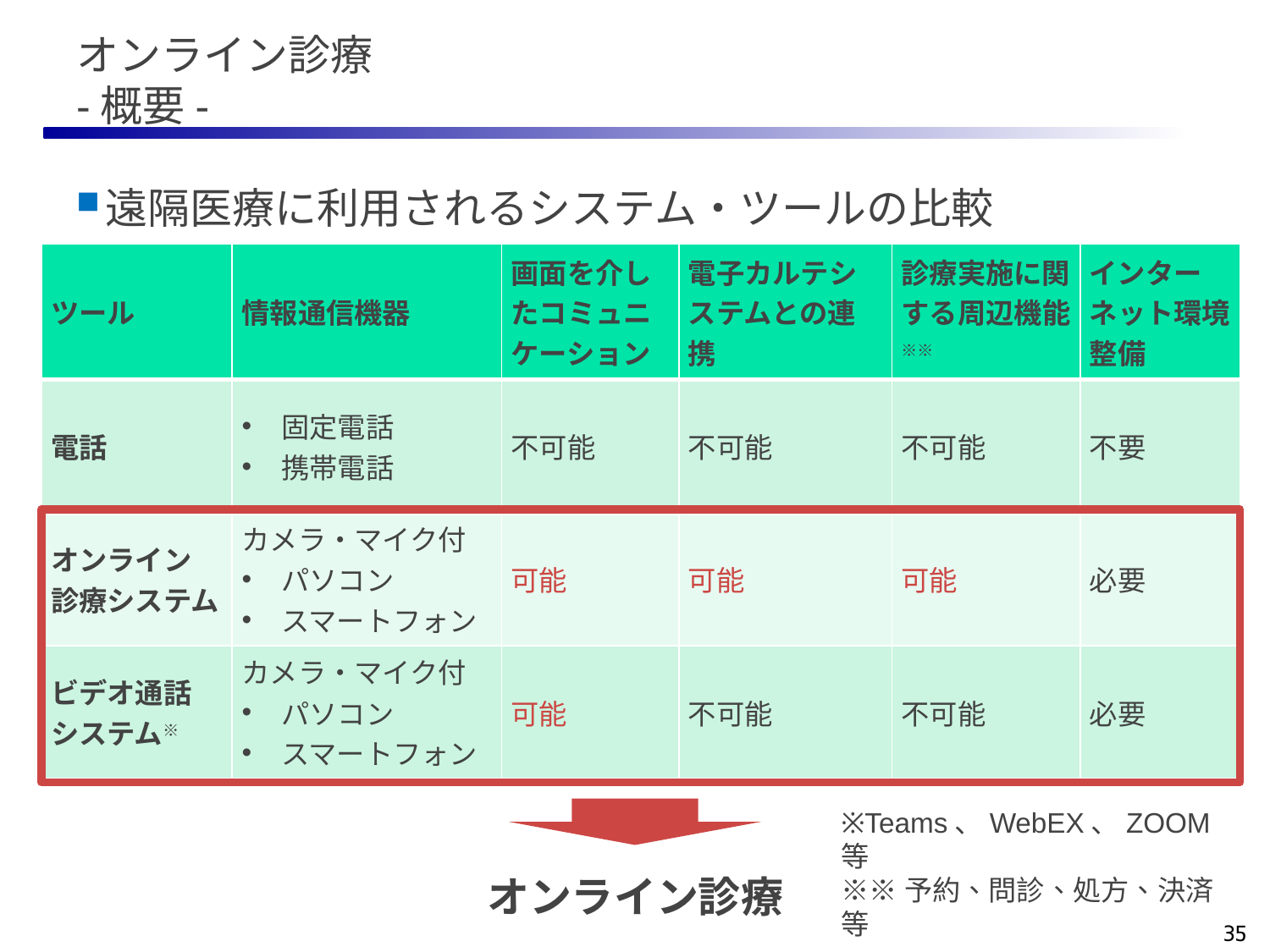

# オンライン診療 -概要-
遠隔医療に利用されるシステム・ツールの比較
| ツール | 情報通信機器 | 画面を介したコミュニケーション | 電子カルテシステムとの連携 | 診療実施に関する周辺機能※※ | インターネット環境整備 |
| --- | --- | --- | --- | --- | --- |
| 電話 | 固定電話 携帯電話 | 不可能 | 不可能 | 不可能 | 不要 |
| オンライン 診療システム | カメラ・マイク付 パソコン スマートフォン | 可能 | 可能 | 可能 | 必要 |
| ビデオ通話 システム※ | カメラ・マイク付 パソコン スマートフォン | 可能 | 不可能 | 不可能 | 必要 |

※Teams、WebEX、ZOOM等
※※予約、問診、処方、決済等
オンライン診療
35